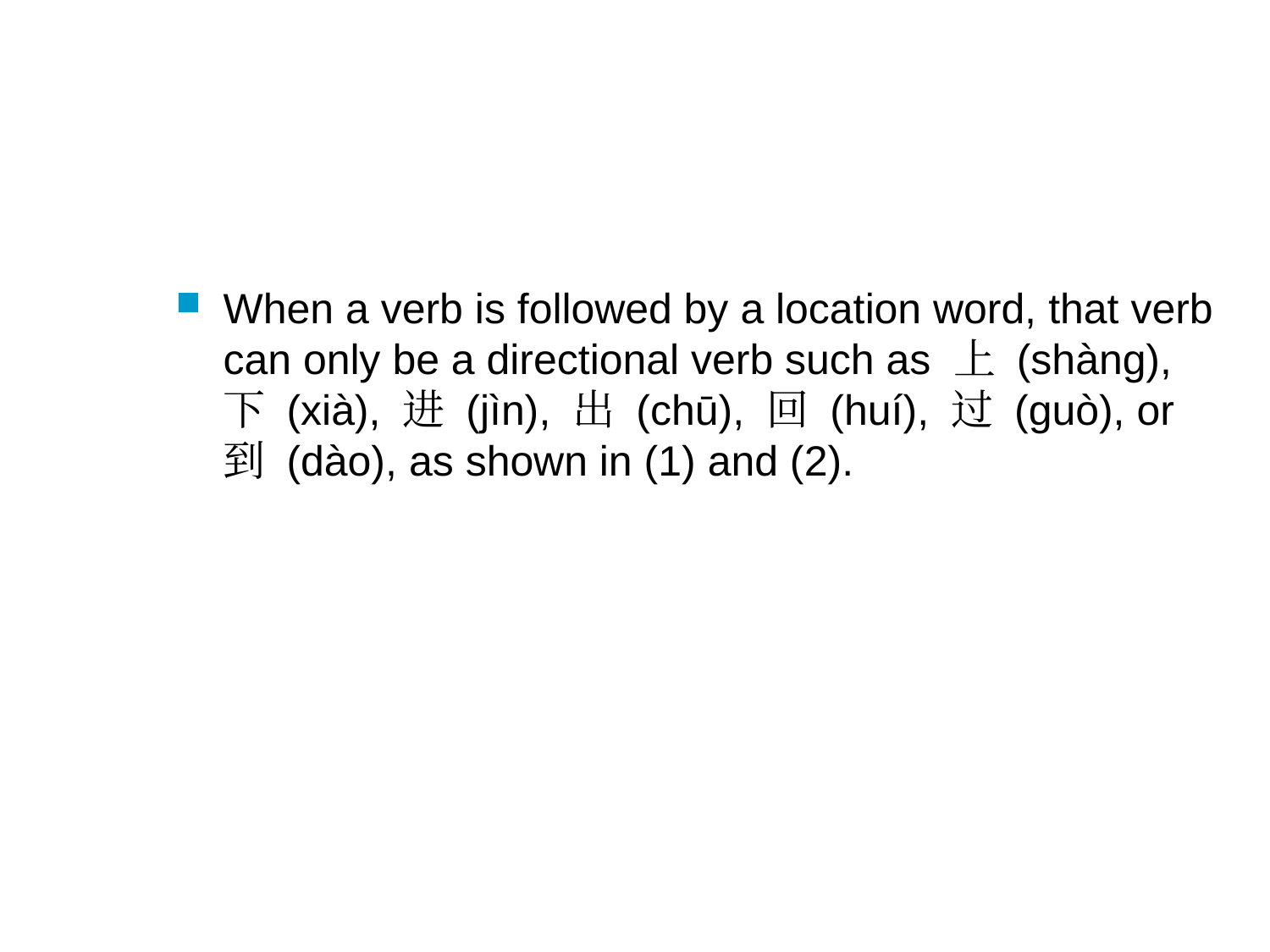

#
When a verb is followed by a location word, that verb can only be a directional verb such as 上 (shàng), 下 (xià), 进 (jìn), 出 (chū), 回 (huí), 过 (guò), or 到 (dào), as shown in (1) and (2).